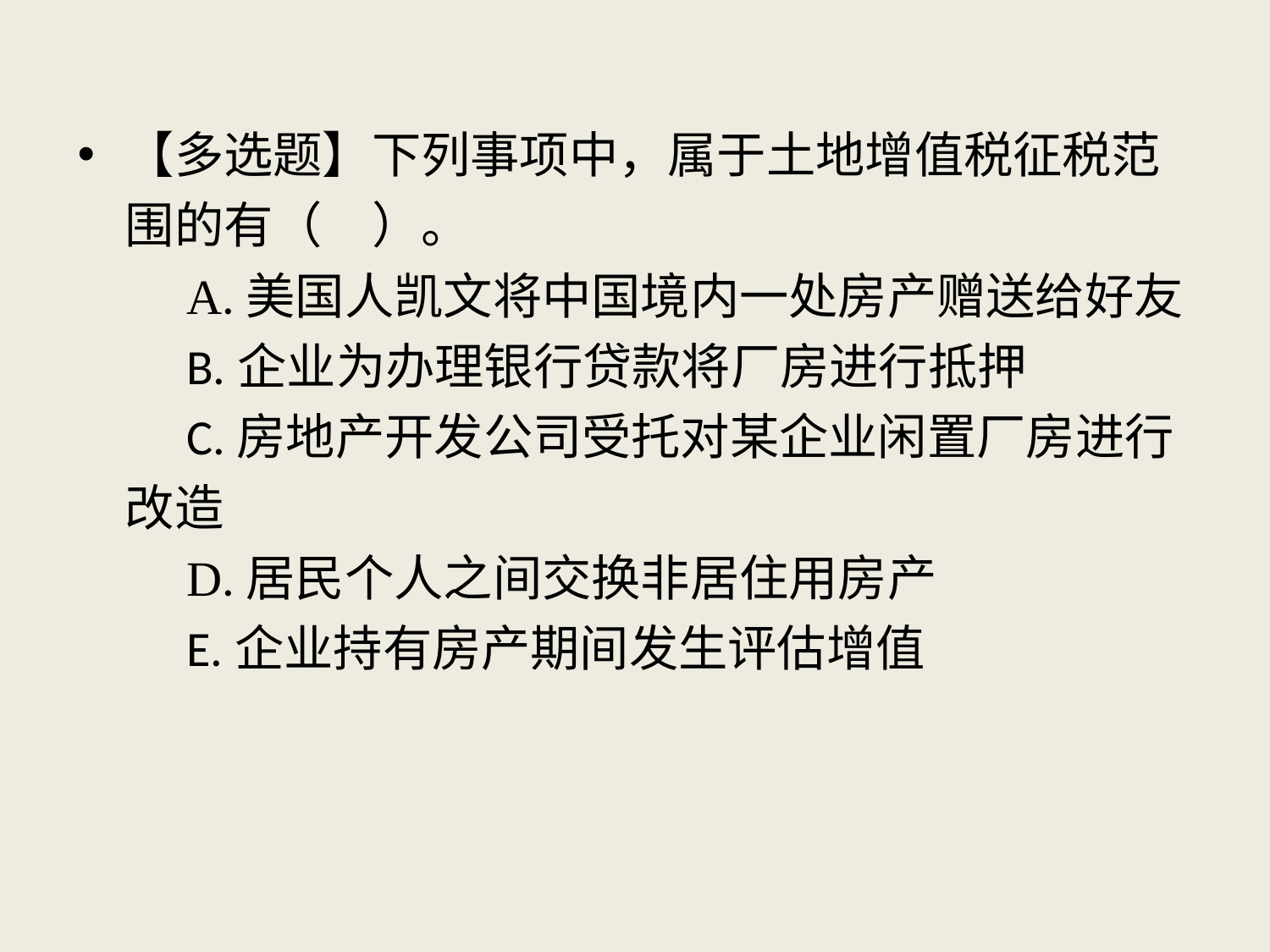

【多选题】下列事项中，属于土地增值税征税范围的有（　）。
　A.美国人凯文将中国境内一处房产赠送给好友
　B.企业为办理银行贷款将厂房进行抵押
　C.房地产开发公司受托对某企业闲置厂房进行改造
　D.居民个人之间交换非居住用房产
　E.企业持有房产期间发生评估增值